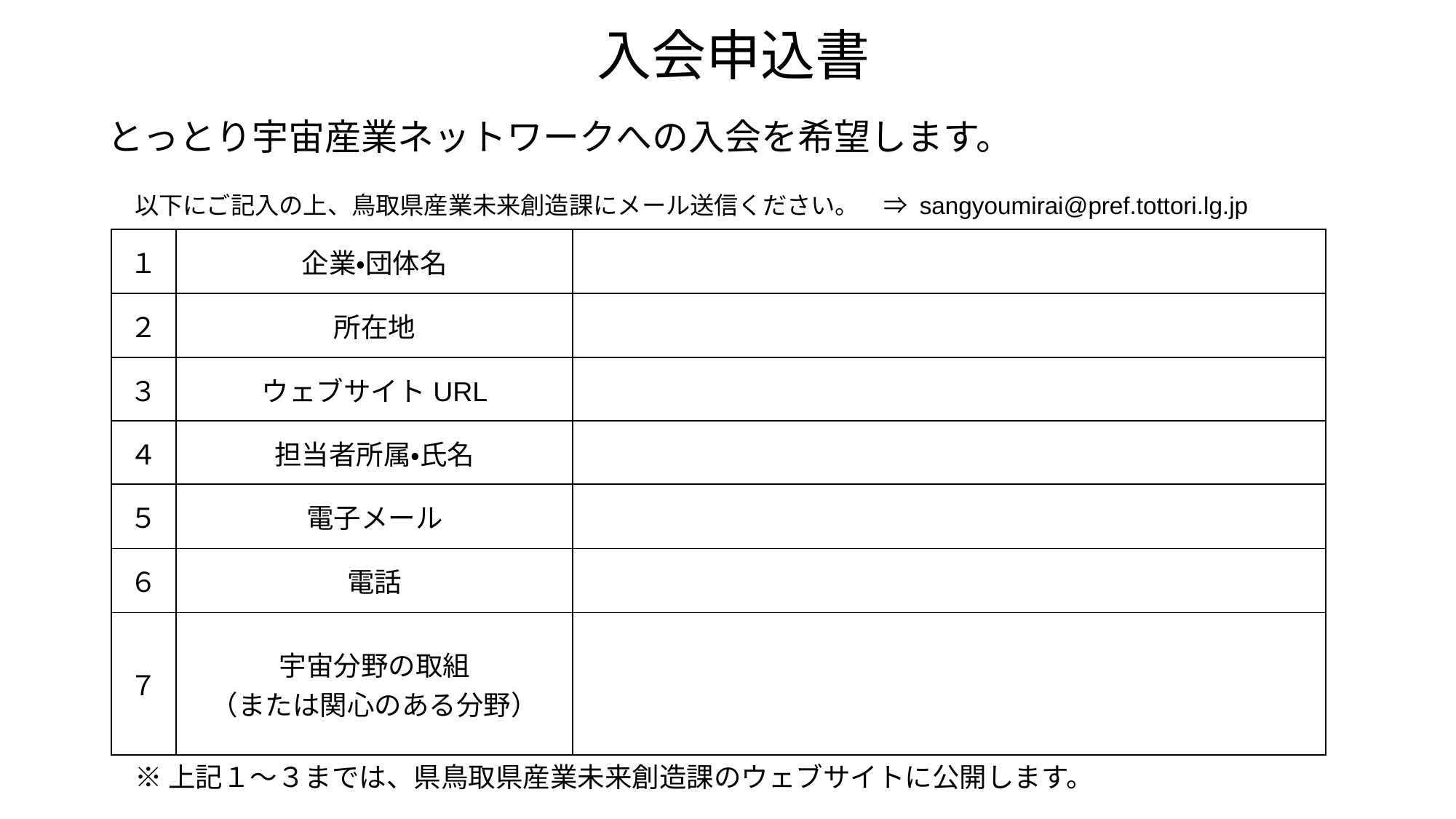

入会申込書
とっとり宇宙産業ネットワークへの入会を希望します。
以下にご記入の上、鳥取県産業未来創造課にメール送信ください。　⇒ sangyoumirai@pref.tottori.lg.jp
| １ | 企業・団体名 |  |
| --- | --- | --- |
| ２ | 所在地 |  |
| ３ | ウェブサイトURL |  |
| ４ | 担当者所属・氏名 |  |
| ５ | 電子メール |  |
| ６ | 電話 |  |
| ７ | 宇宙分野の取組 （または関心のある分野） |  |
※上記１～３までは、県鳥取県産業未来創造課のウェブサイトに公開します。